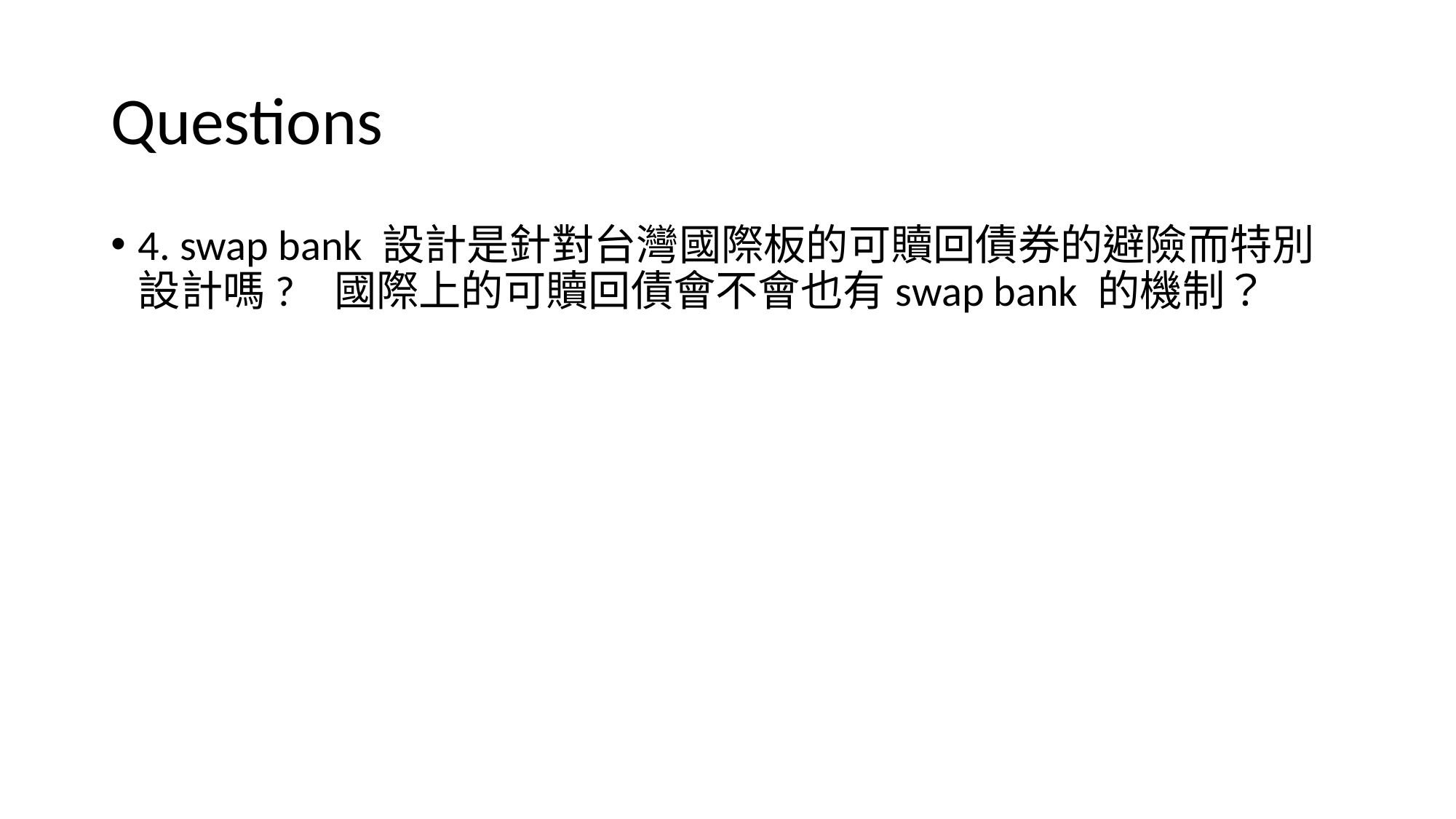

# Questions
4. swap bank 設計是針對台灣國際板的可贖回債券的避險而特別設計嗎?   國際上的可贖回債會不會也有swap bank 的機制？